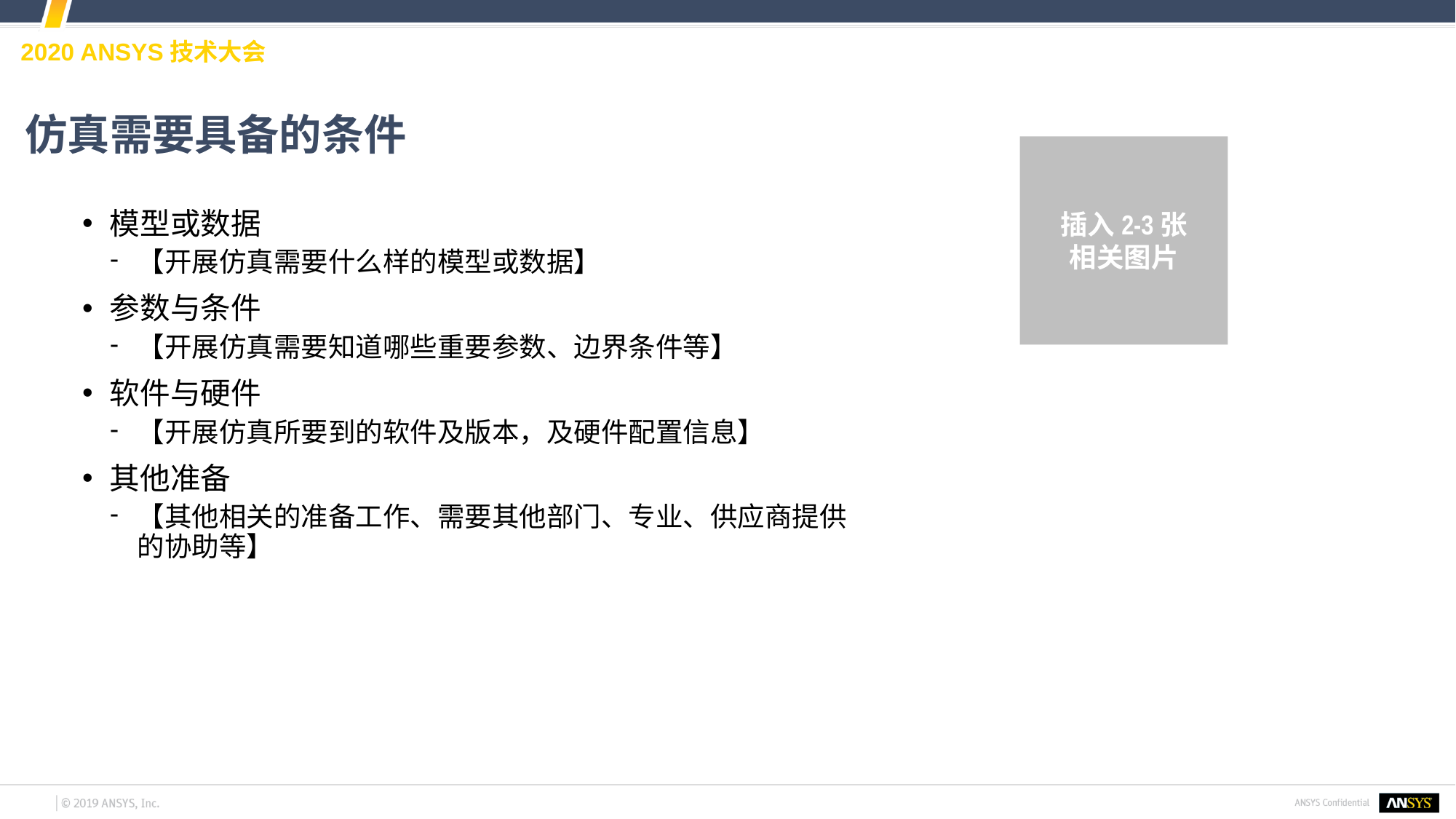

# 仿真需要具备的条件
插入2-3张
相关图片
模型或数据
【开展仿真需要什么样的模型或数据】
参数与条件
【开展仿真需要知道哪些重要参数、边界条件等】
软件与硬件
【开展仿真所要到的软件及版本，及硬件配置信息】
其他准备
【其他相关的准备工作、需要其他部门、专业、供应商提供的协助等】